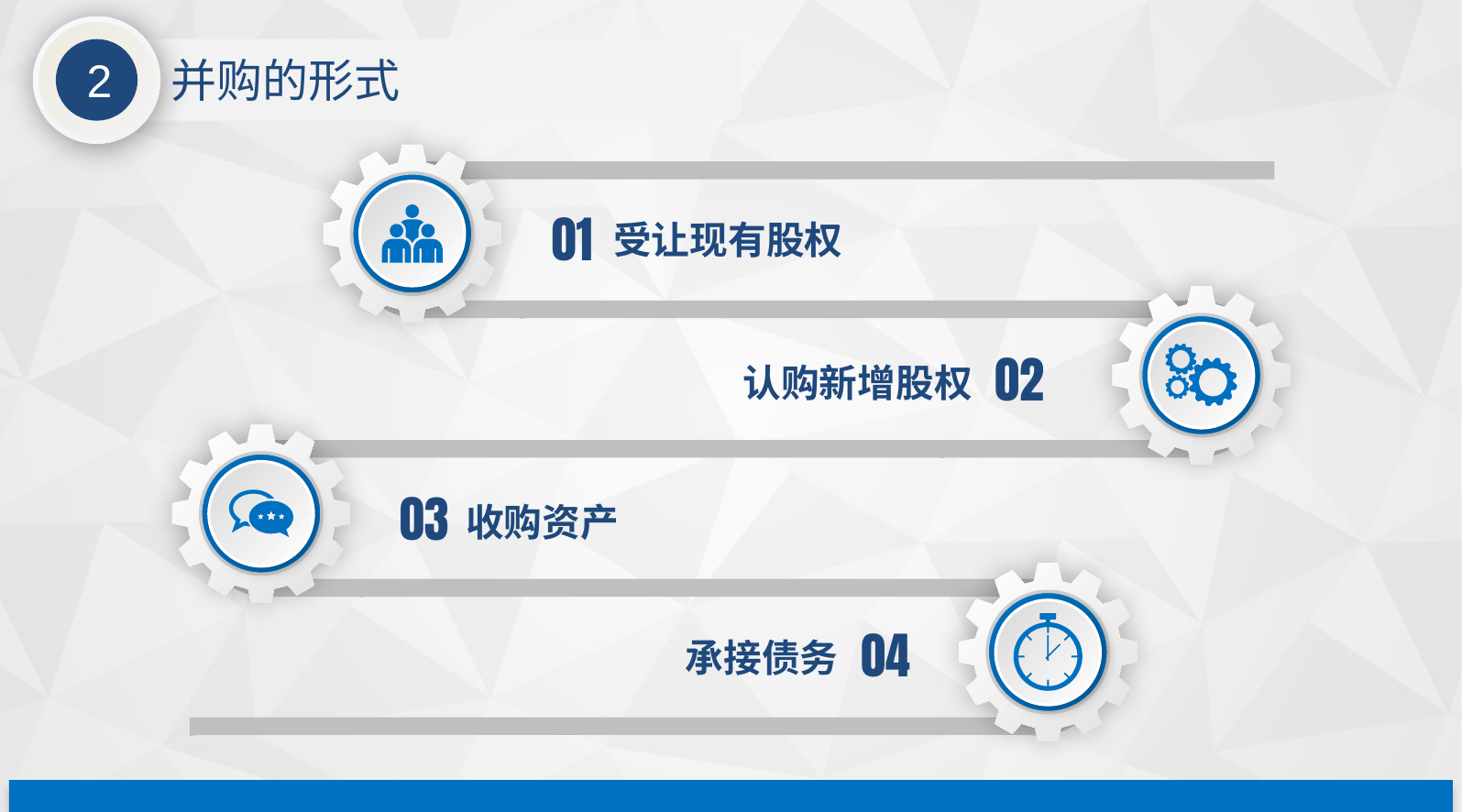

2

并购的形式

01
受让现有股权

02
认购新增股权

03
收购资产

04
承接债务